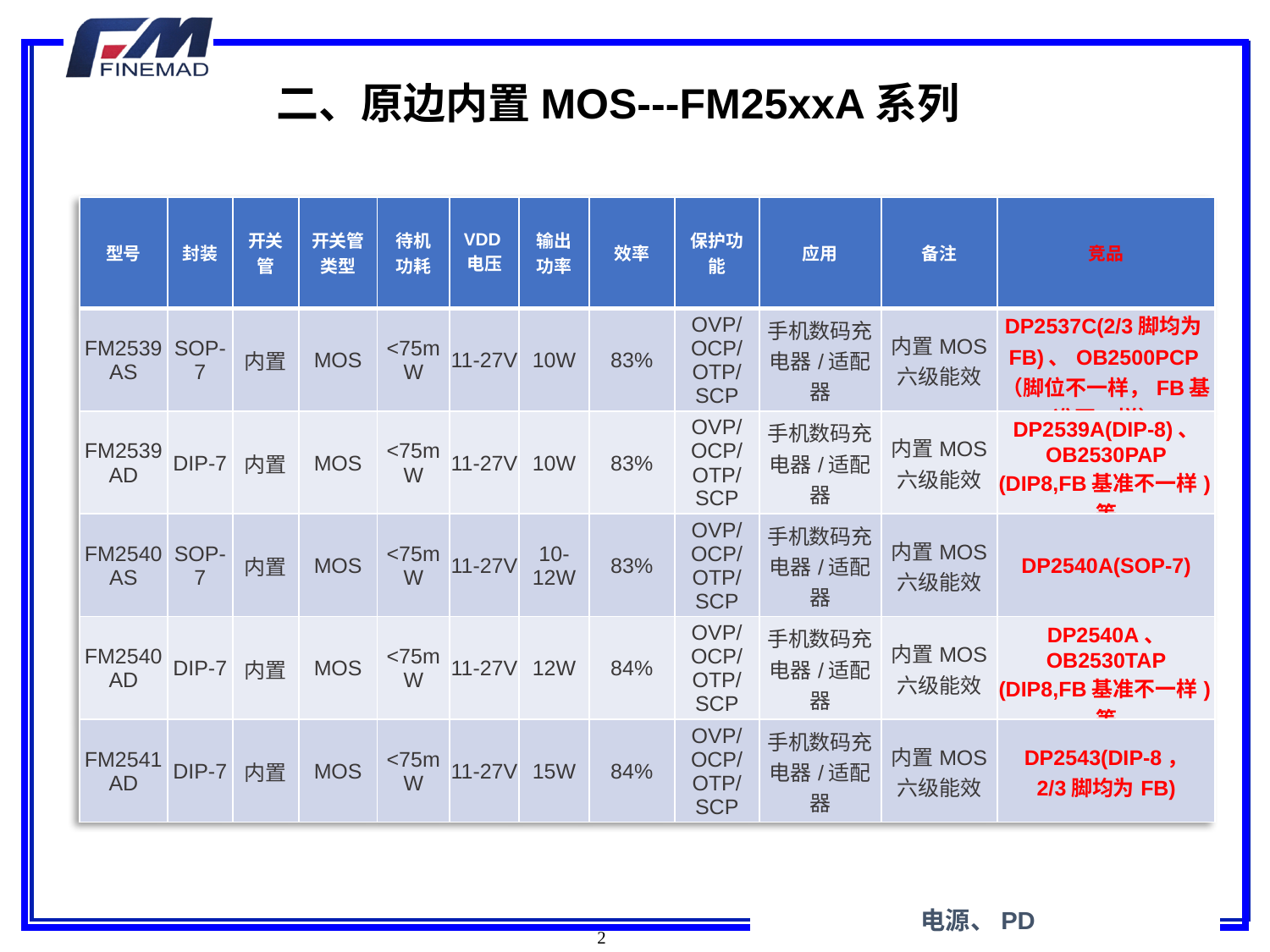

二、原边内置MOS---FM25xxA系列
| 型号 | 封装 | 开关管 | 开关管类型 | 待机功耗 | VDD电压 | 输出功率 | 效率 | 保护功能 | 应用 | 备注 | 竞品 |
| --- | --- | --- | --- | --- | --- | --- | --- | --- | --- | --- | --- |
| FM2539AS | SOP-7 | 内置 | MOS | <75mW | 11-27V | 10W | 83% | OVP/OCP/OTP/SCP | 手机数码充电器/适配器 | 内置MOS 六级能效 | DP2537C(2/3脚均为FB)、OB2500PCP（脚位不一样，FB基准不一样） |
| FM2539AD | DIP-7 | 内置 | MOS | <75mW | 11-27V | 10W | 83% | OVP/OCP/OTP/SCP | 手机数码充电器/适配器 | 内置MOS 六级能效 | DP2539A(DIP-8)、 OB2530PAP (DIP8,FB基准不一样)等 |
| FM2540AS | SOP-7 | 内置 | MOS | <75mW | 11-27V | 10-12W | 83% | OVP/OCP/OTP/SCP | 手机数码充电器/适配器 | 内置MOS 六级能效 | DP2540A(SOP-7) |
| FM2540AD | DIP-7 | 内置 | MOS | <75mW | 11-27V | 12W | 84% | OVP/OCP/OTP/SCP | 手机数码充电器/适配器 | 内置MOS 六级能效 | DP2540A、 OB2530TAP (DIP8,FB基准不一样)等 |
| FM2541AD | DIP-7 | 内置 | MOS | <75mW | 11-27V | 15W | 84% | OVP/OCP/OTP/SCP | 手机数码充电器/适配器 | 内置MOS 六级能效 | DP2543(DIP-8， 2/3脚均为FB) |

 电源、PD